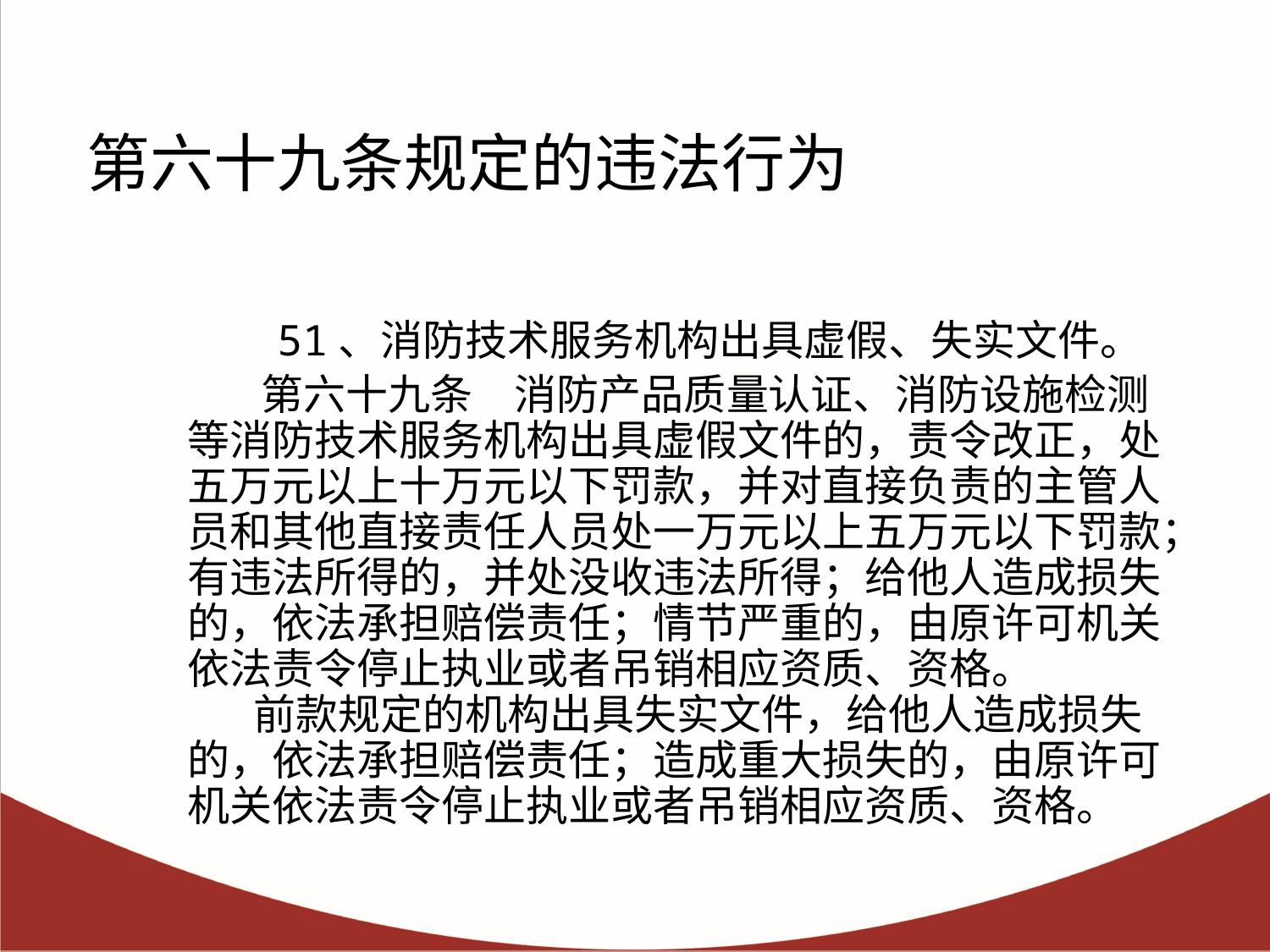

# 第六十九条规定的违法行为
                51、消防技术服务机构出具虚假、失实文件。
               第六十九条　消防产品质量认证、消防设施检测等消防技术服务机构出具虚假文件的，责令改正，处五万元以上十万元以下罚款，并对直接负责的主管人员和其他直接责任人员处一万元以上五万元以下罚款；有违法所得的，并处没收违法所得；给他人造成损失的，依法承担赔偿责任；情节严重的，由原许可机关依法责令停止执业或者吊销相应资质、资格。
       前款规定的机构出具失实文件，给他人造成损失的，依法承担赔偿责任；造成重大损失的，由原许可机关依法责令停止执业或者吊销相应资质、资格。